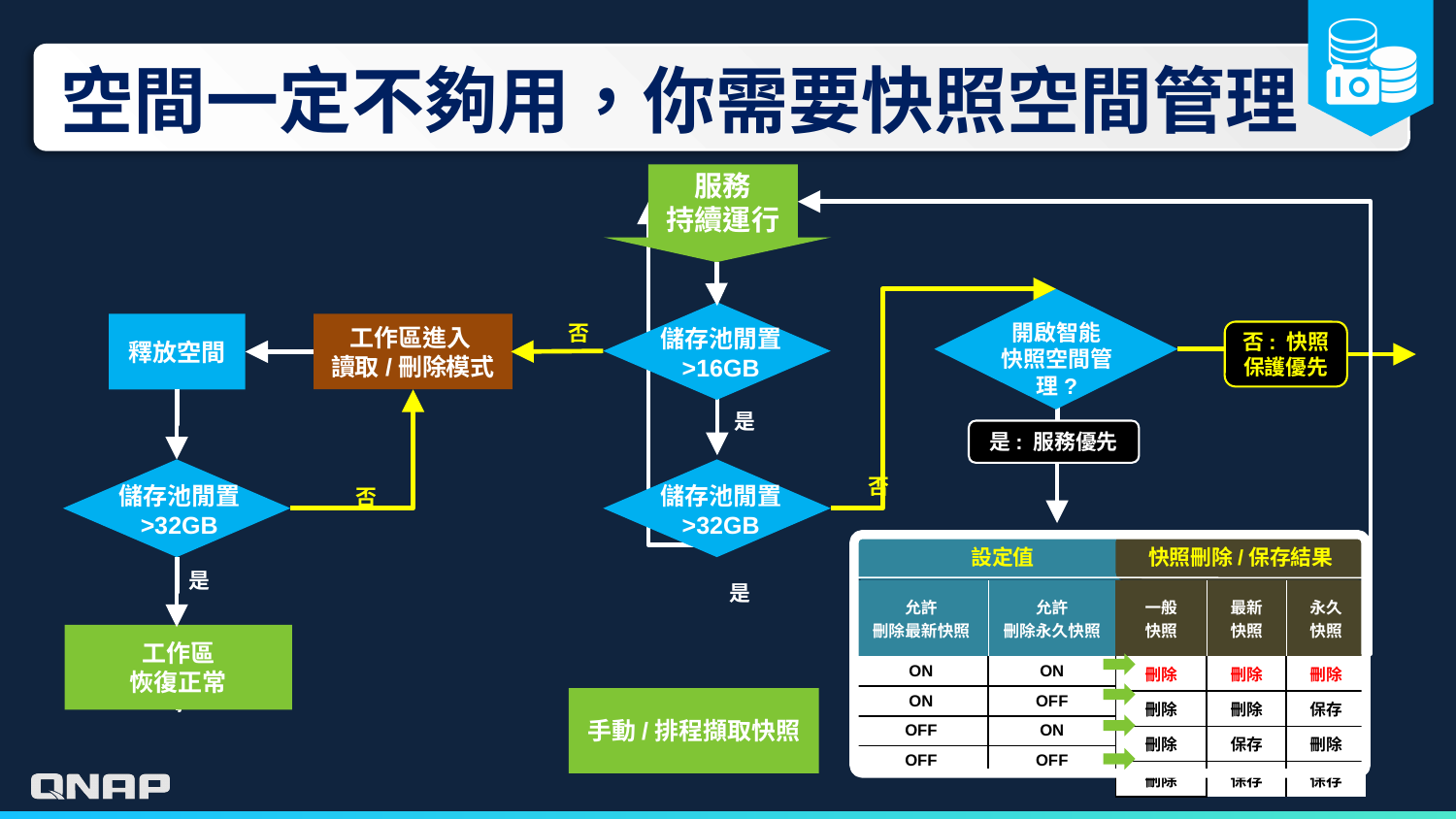

# 空間一定不夠用，你需要快照空間管理
服務
持續運行

否
開啟智能
快照空間管理?
工作區進入
讀取/刪除模式
釋放空間
儲存池閒置
>16GB
否: 快照保護優先
是
是: 服務優先

否
否
儲存池閒置
>32GB
儲存池閒置
>32GB
    設定值

快照刪除/保存結果
是
是
| 一般 快照 | 最新 快照 | 永久 快照 |
| --- | --- | --- |
| 刪除 | 刪除 | 刪除 |
| 刪除 | 刪除 | 保存 |
| 刪除 | 保存 | 刪除 |
| 刪除 | 保存 | 保存 |
| 允許 刪除最新快照 | 允許 刪除永久快照 |
| --- | --- |
| ON | ON |
| ON | OFF |
| OFF | ON |
| OFF | OFF |
工作區
恢復正常

手動/排程擷取快照